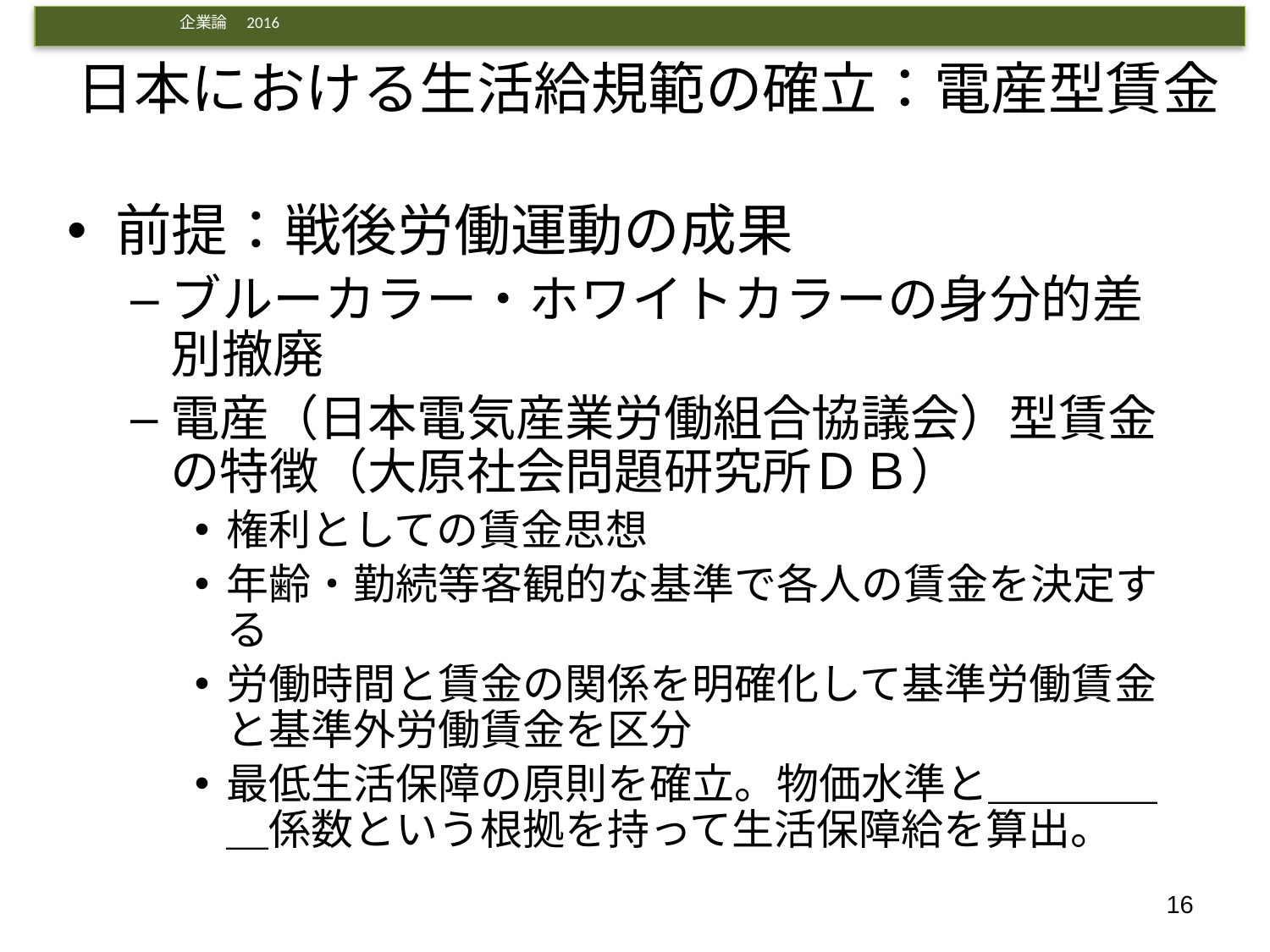

# 日本における生活給規範の確立：電産型賃金
前提：戦後労働運動の成果
ブルーカラー・ホワイトカラーの身分的差別撤廃
電産（日本電気産業労働組合協議会）型賃金の特徴（大原社会問題研究所ＤＢ）
権利としての賃金思想
年齢・勤続等客観的な基準で各人の賃金を決定する
労働時間と賃金の関係を明確化して基準労働賃金と基準外労働賃金を区分
最低生活保障の原則を確立。物価水準と＿＿＿＿＿係数という根拠を持って生活保障給を算出。

16